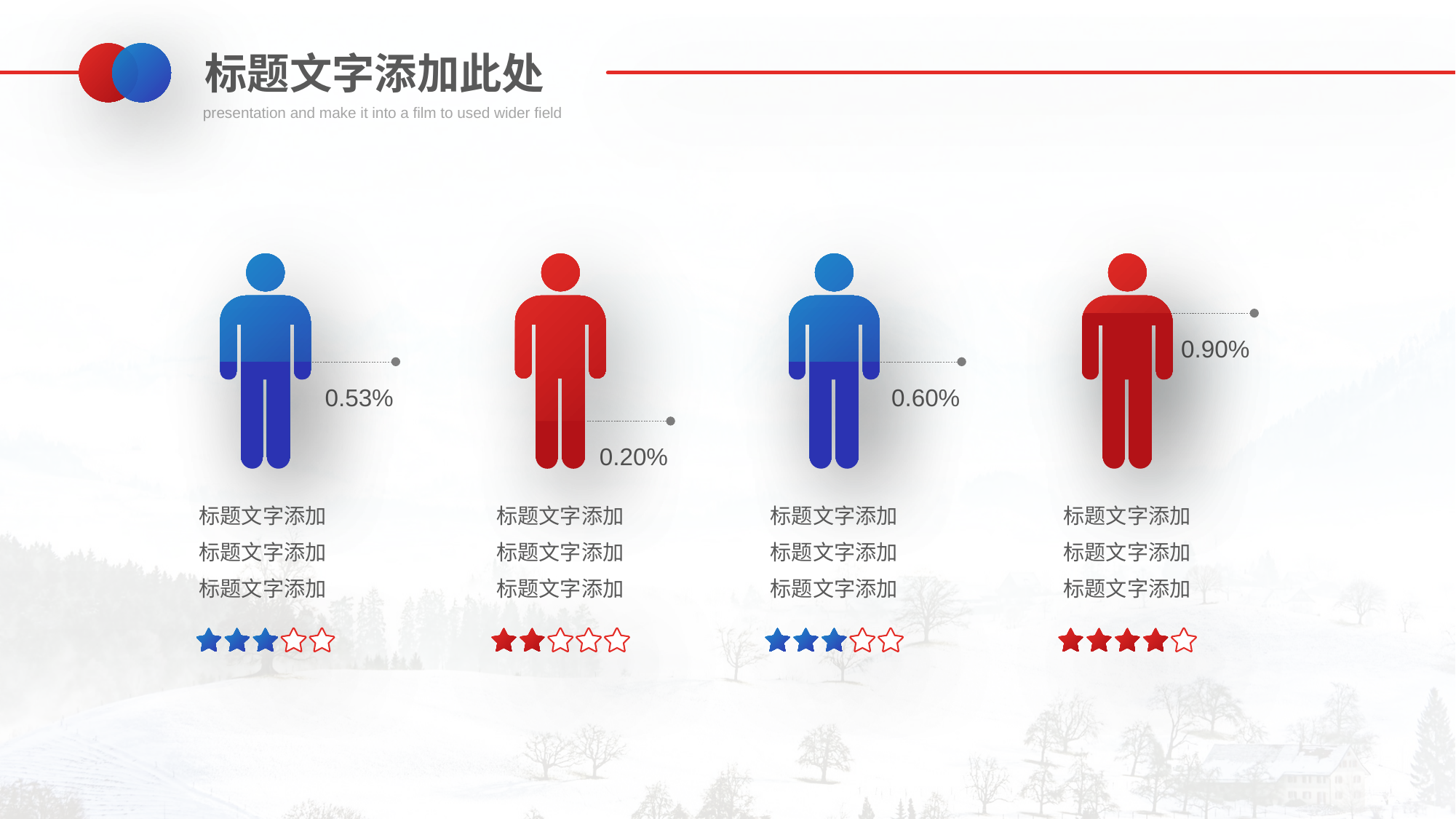

标题文字添加此处
presentation and make it into a film to used wider field

0.90%
0.53%
0.60%
0.20%
标题文字添加
标题文字添加
标题文字添加
标题文字添加
标题文字添加
标题文字添加
标题文字添加
标题文字添加
标题文字添加
标题文字添加
标题文字添加
标题文字添加